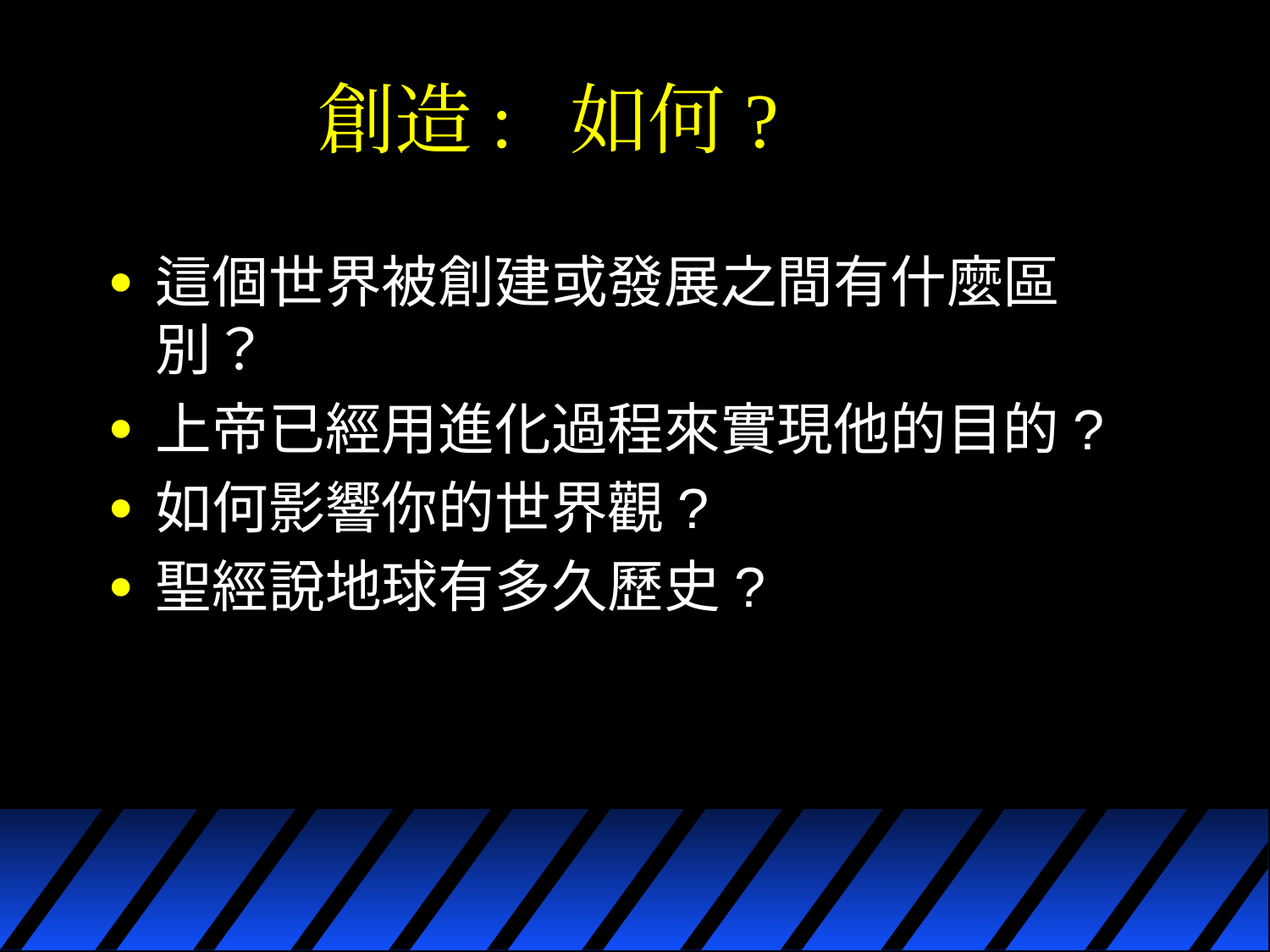

# 創造:  如何?
這個世界被創建或發展之間有什麼區別？
上帝已經用進化過程來實現他的目的?
如何影響你的世界觀?
聖經說地球有多久歷史?